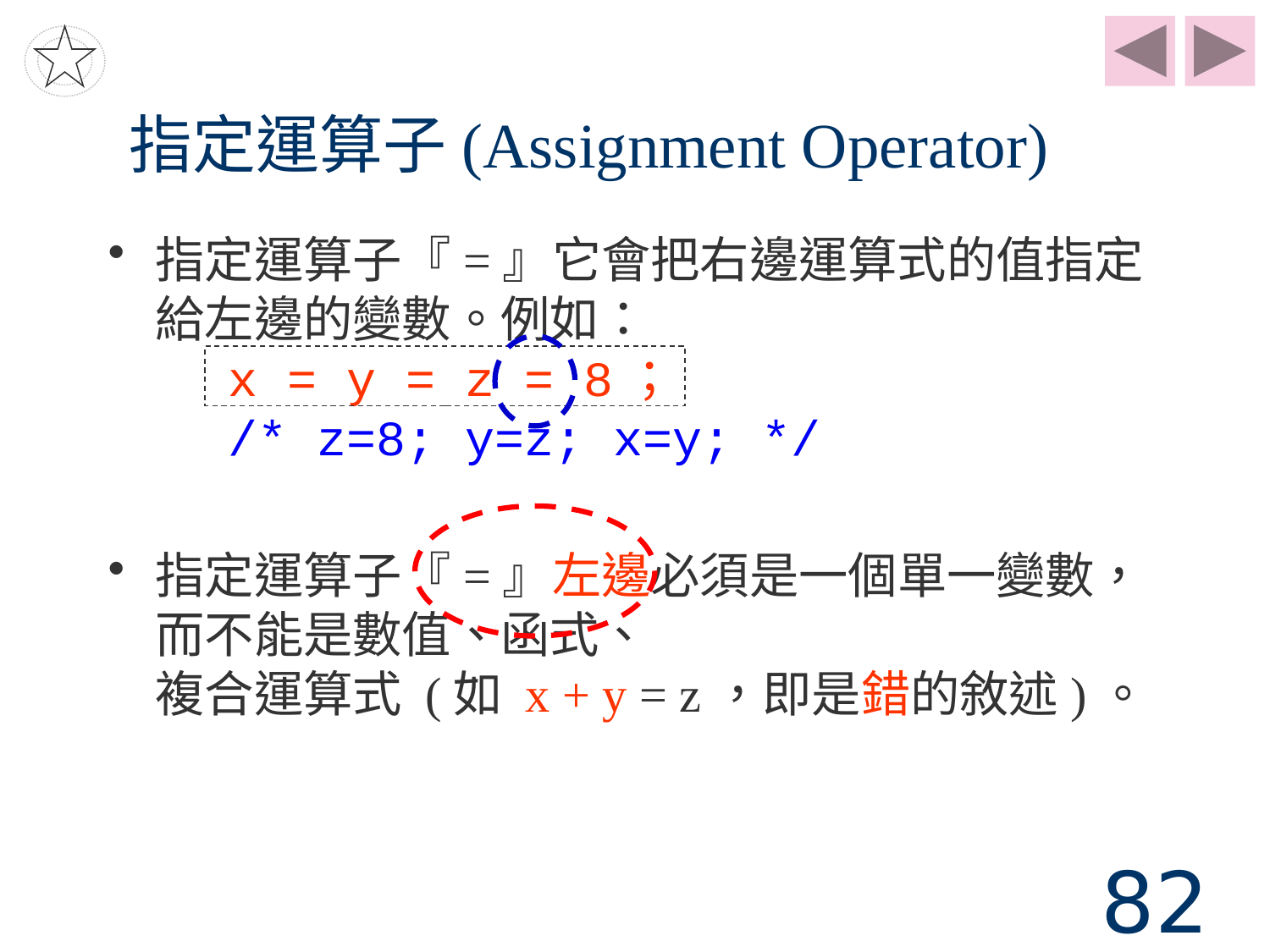

# 指定運算子(Assignment Operator)
指定運算子『=』它會把右邊運算式的值指定給左邊的變數。例如：
x = y = z = 8；
/* z=8; y=z; x=y; */

指定運算子『=』左邊必須是一個單一變數，
而不能是數值、函式、
複合運算式 (如 x + y = z，即是錯的敘述)。

82